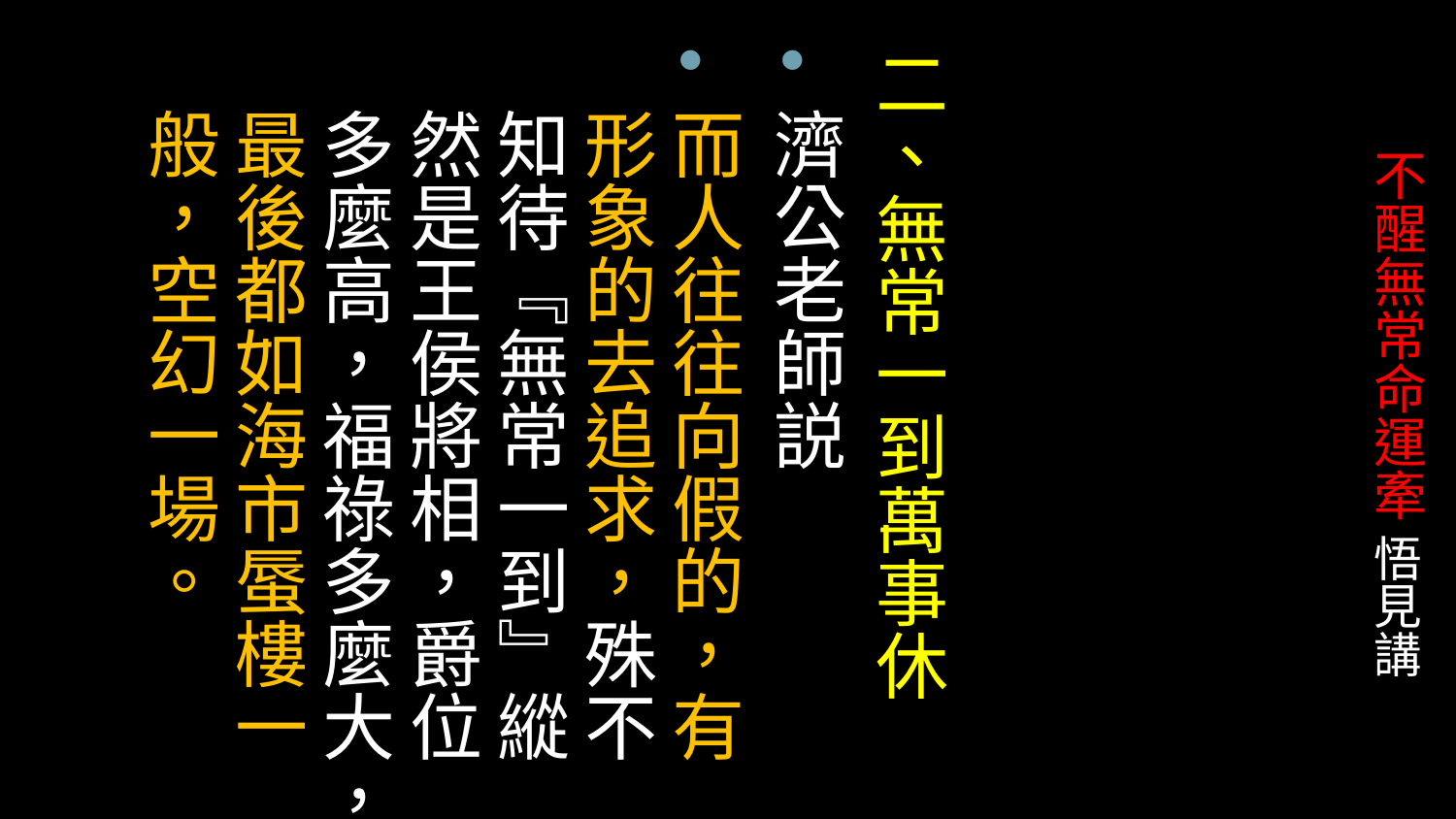

二、無常一到萬事休
濟公老師説
而人往往向假的，有形象的去追求，殊不知待『無常一到』縱然是王侯將相，爵位多麼高，福祿多麼大，最後都如海市蜃樓一般，空幻一場。

# 不醒無常命運牽 悟見講